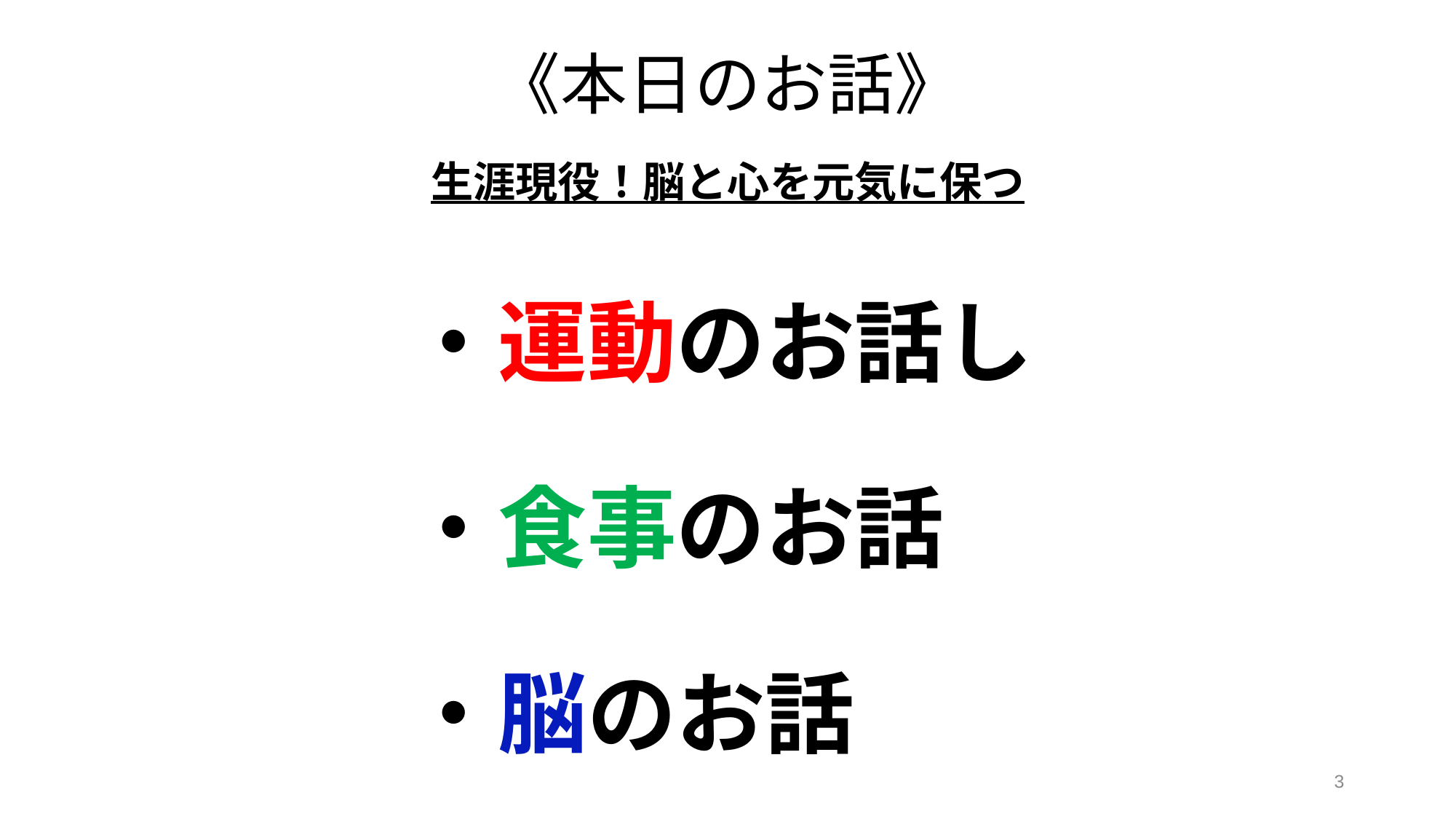

# 《本日のお話》
生涯現役！脳と心を元気に保つ
・運動のお話し
・食事のお話
・脳のお話
3